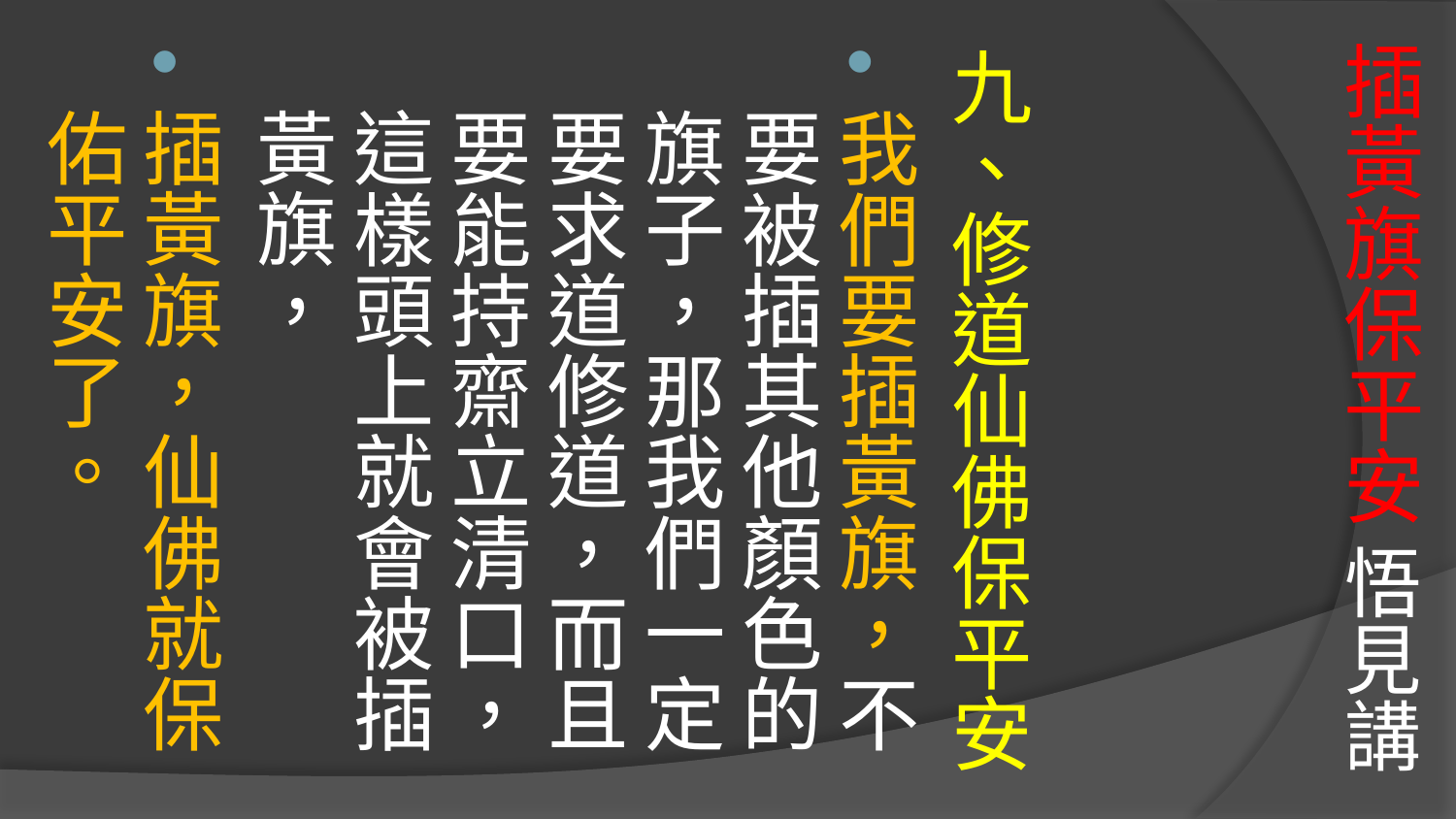

# 插黃旗保平安 悟見講
九、修道仙佛保平安
我們要插黃旗，不要被插其他顏色的旗子，那我們一定要求道修道，而且要能持齋立清口，這樣頭上就會被插黃旗，
插黃旗，仙佛就保佑平安了。